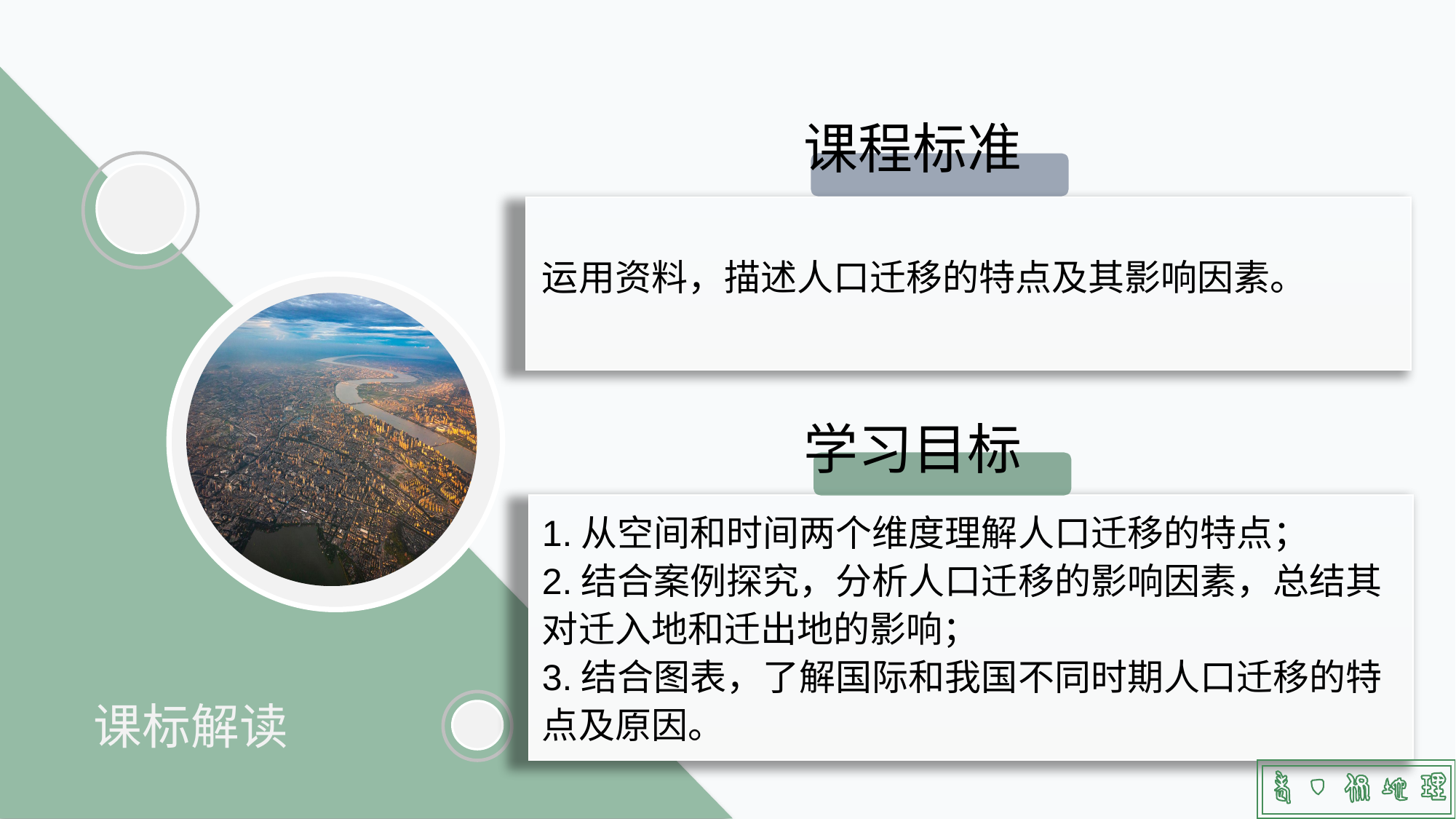

课程标准
运用资料，描述人口迁移的特点及其影响因素。
学习目标
1.从空间和时间两个维度理解人口迁移的特点；
2.结合案例探究，分析人口迁移的影响因素，总结其对迁入地和迁出地的影响；
3.结合图表，了解国际和我国不同时期人口迁移的特点及原因。